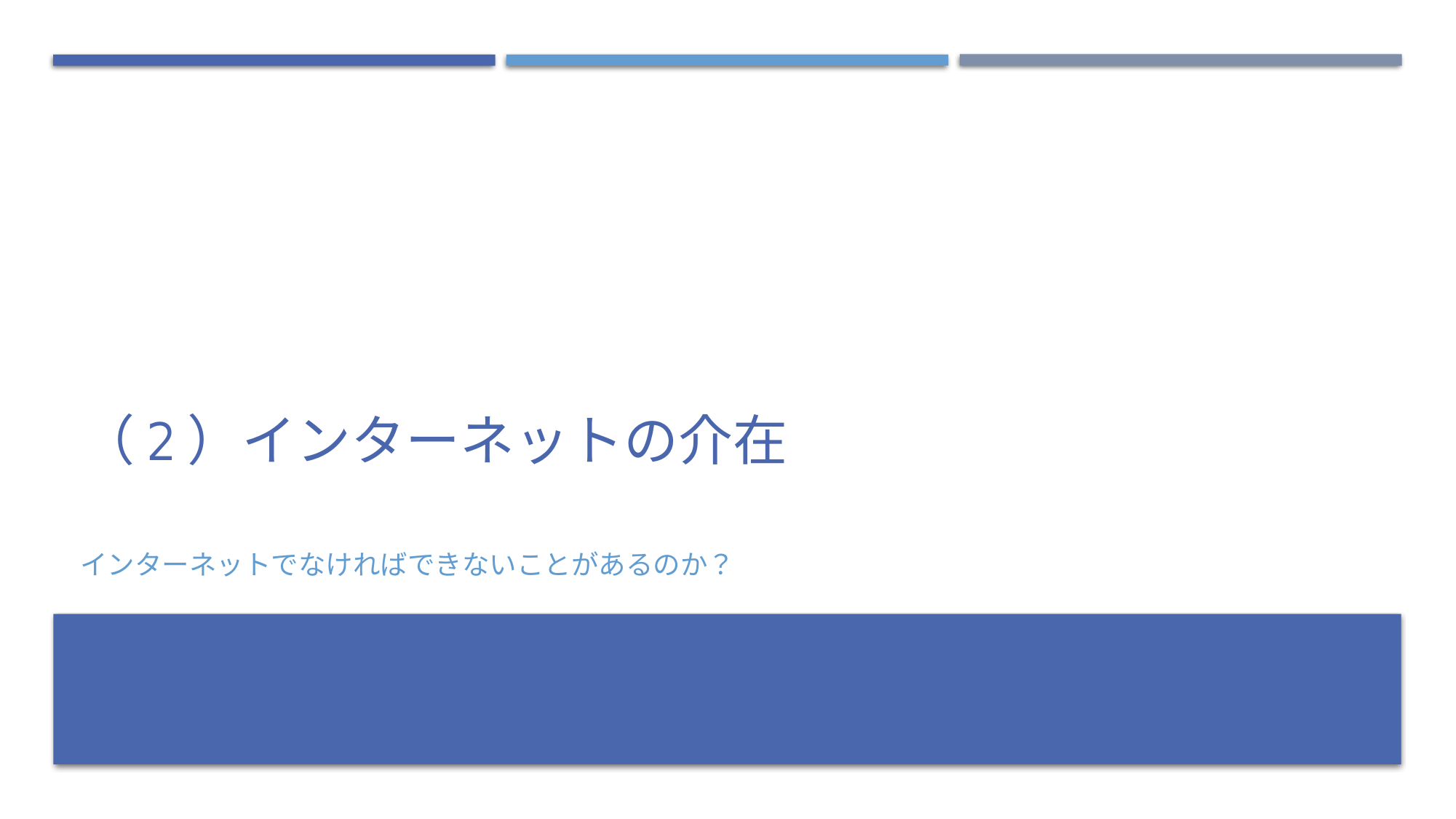

# （2）インターネットの介在
インターネットでなければできないことがあるのか？